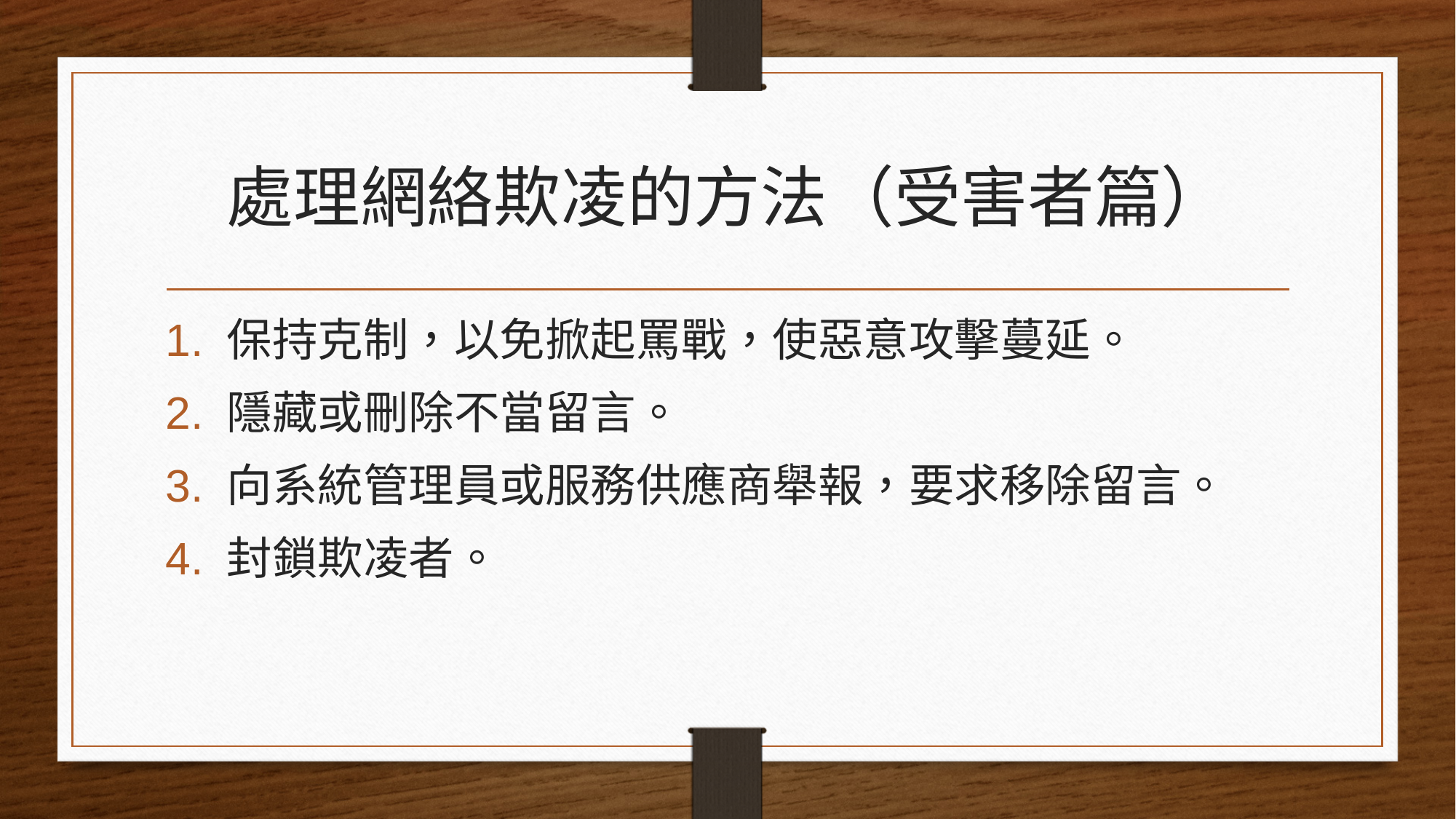

# 處理網絡欺凌的方法（受害者篇）
保持克制，以免掀起罵戰，使惡意攻擊蔓延。
隱藏或刪除不當留言。
向系統管理員或服務供應商舉報，要求移除留言。
封鎖欺凌者。